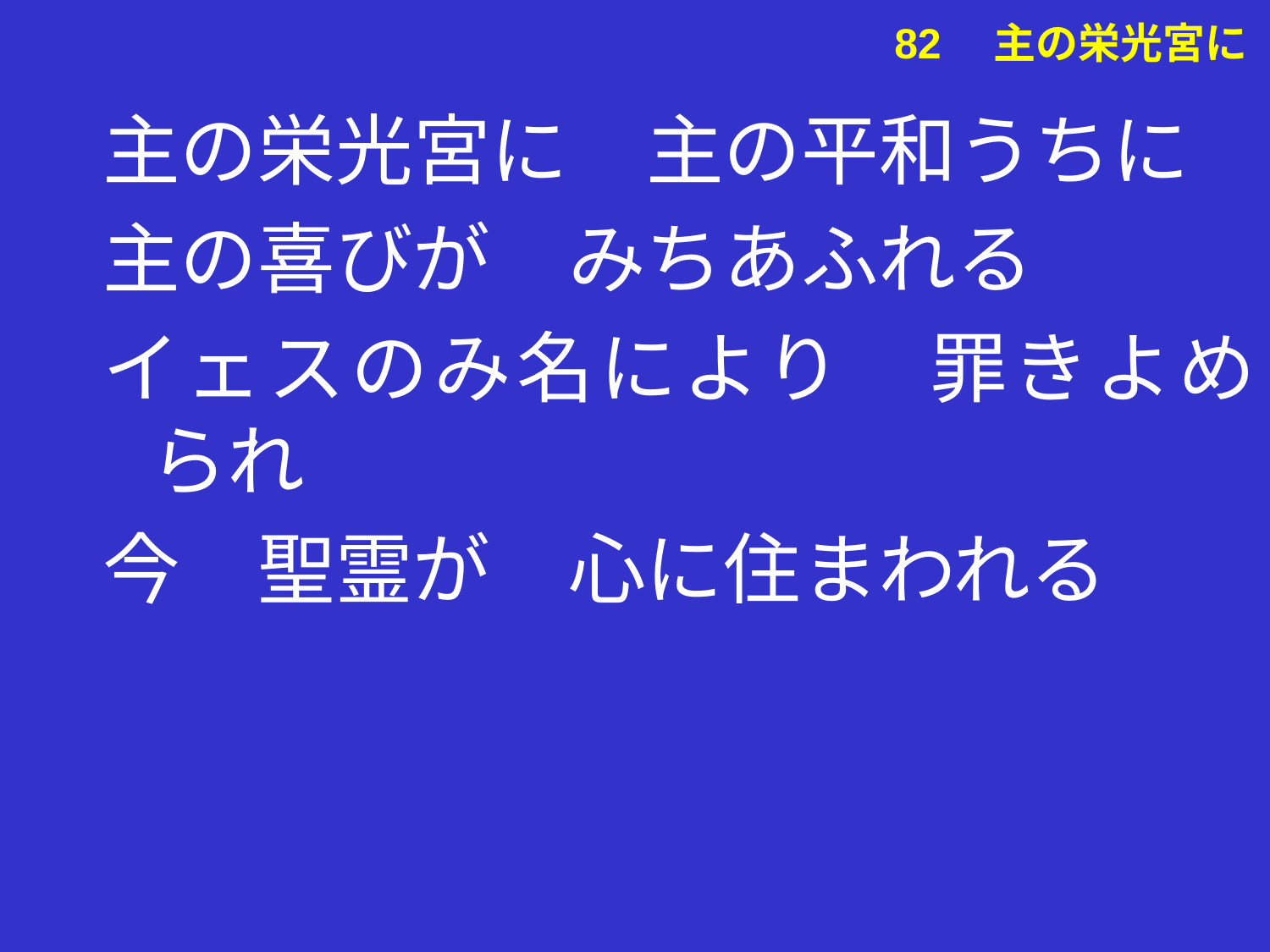

主の栄光宮に　主の平和うちに
主の喜びが　みちあふれる
イェスのみ名により　罪きよめられ
今　聖霊が　心に住まわれる
# 82　主の栄光宮に